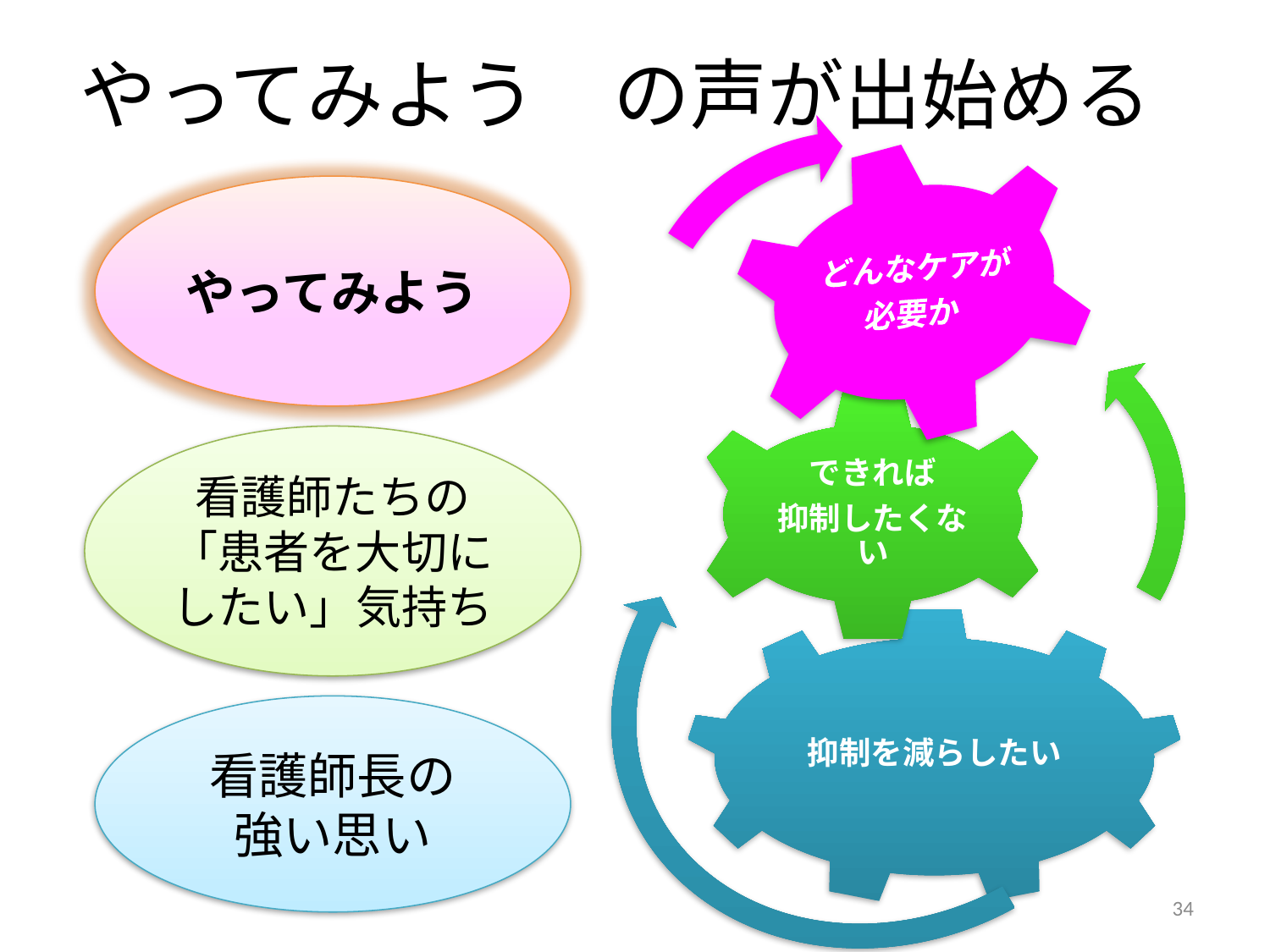

# やってみよう　の声が出始める
抑制を減らしたい
できれば
抑制したくない
どんなケアが
必要か
やってみよう
看護師たちの
「患者を大切にしたい」気持ち
看護師長の
強い思い
34